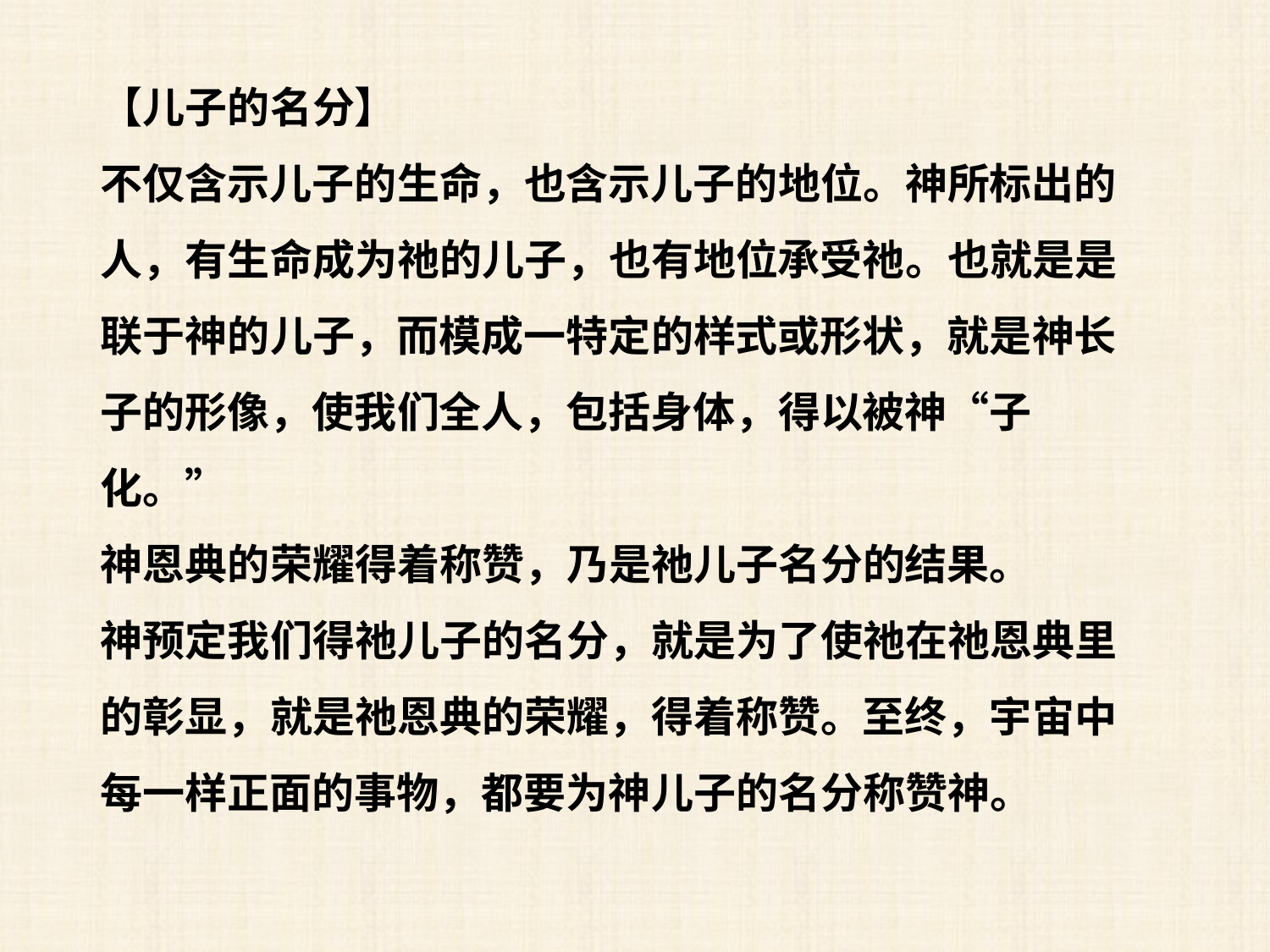

【儿子的名分】
不仅含示儿子的生命，也含示儿子的地位。神所标出的人，有生命成为祂的儿子，也有地位承受祂。也就是是联于神的儿子，而模成一特定的样式或形状，就是神长子的形像，使我们全人，包括身体，得以被神“子化。”
神恩典的荣耀得着称赞，乃是祂儿子名分的结果。
神预定我们得祂儿子的名分，就是为了使祂在祂恩典里的彰显，就是祂恩典的荣耀，得着称赞。至终，宇宙中每一样正面的事物，都要为神儿子的名分称赞神。